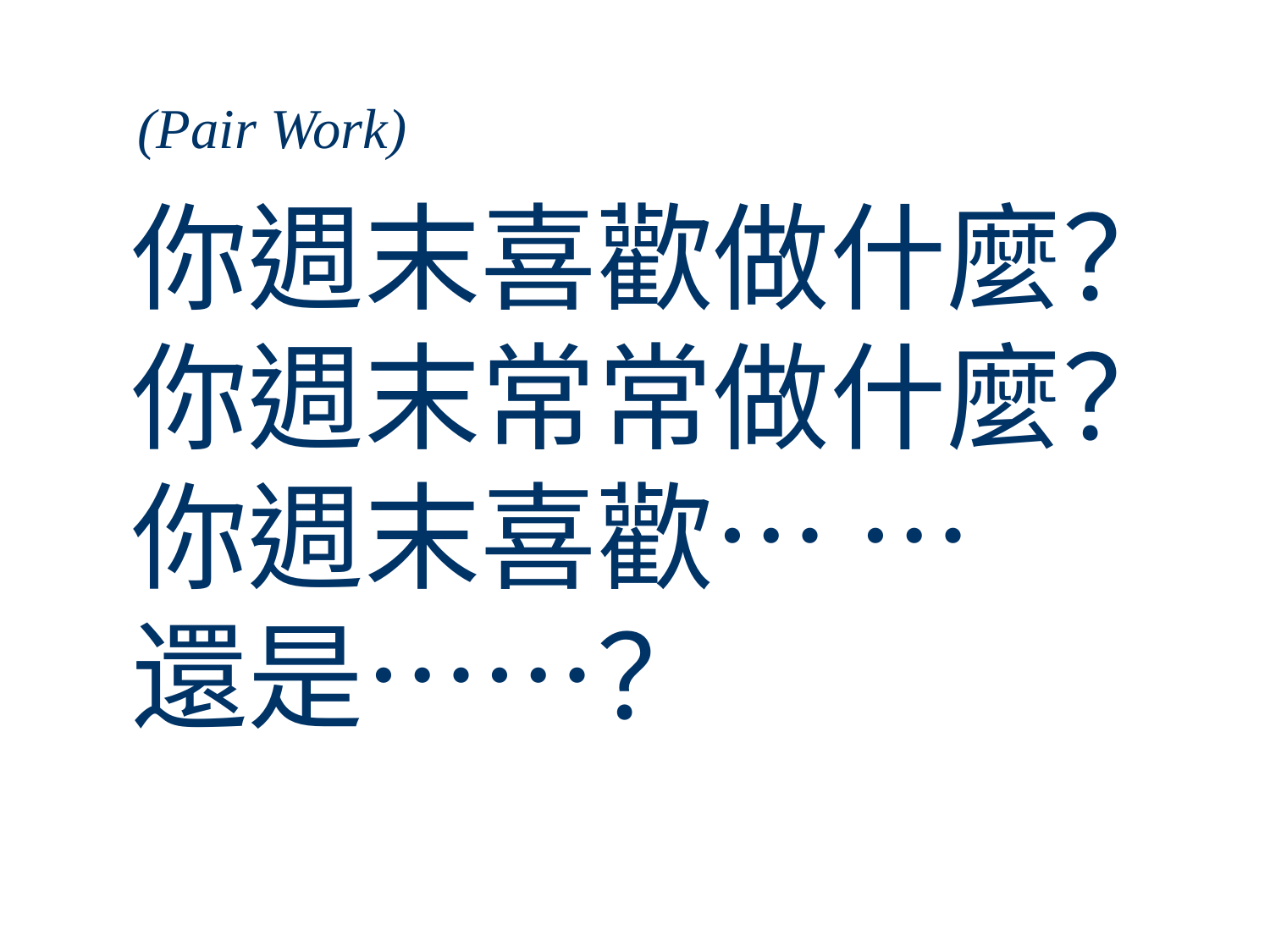

(Pair Work)
你週末喜歡做什麼？
你週末常常做什麼？
你週末喜歡… …
還是……？